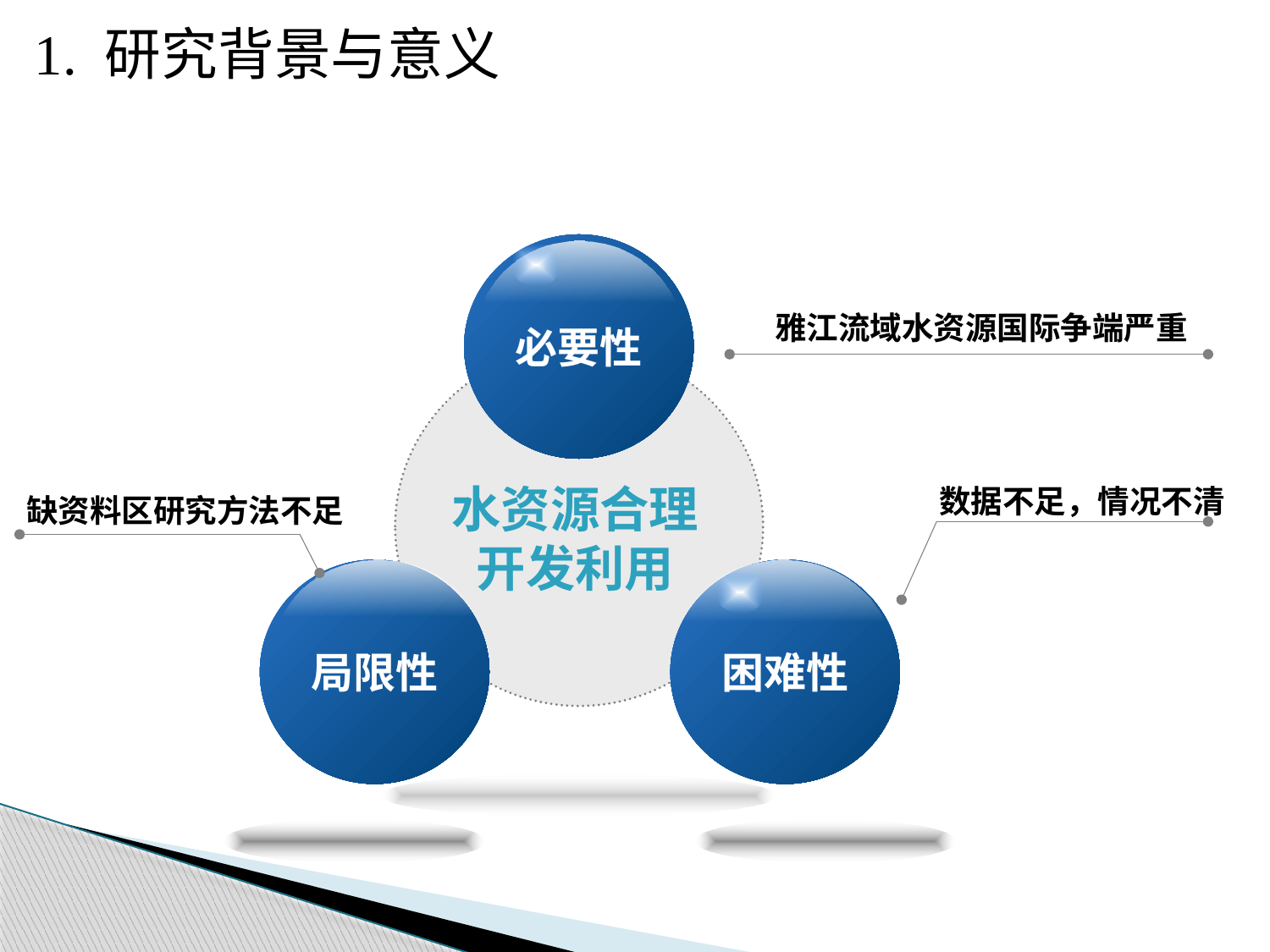

1. 研究背景与意义
必要性

水资源合理
开发利用

局限性
困难性

雅江流域水资源国际争端严重
数据不足，情况不清
缺资料区研究方法不足